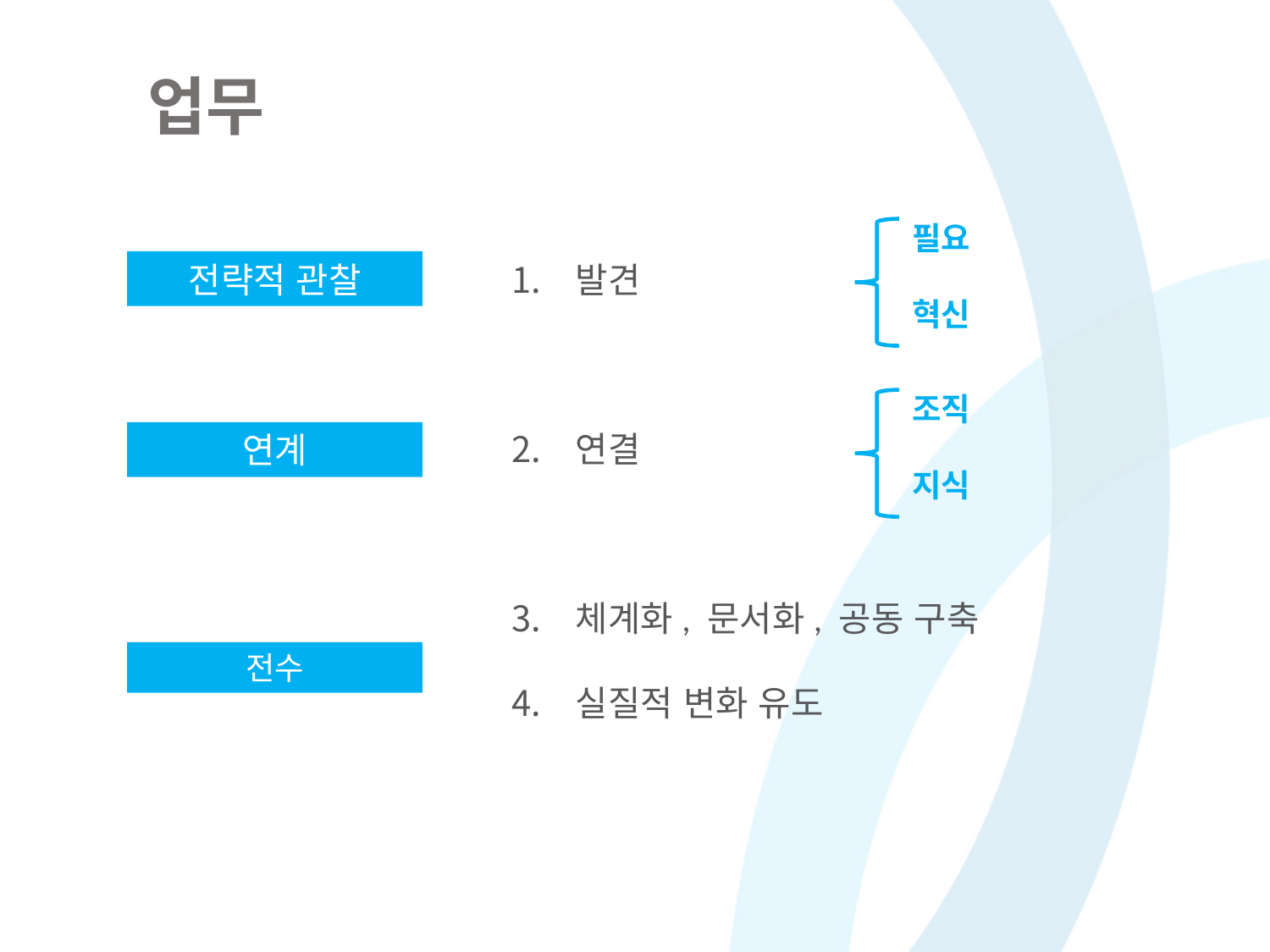

업무
필요

혁신

전략적 관찰
발견

연결

체계화, 문서화, 공동 구축

실질적 변화 유도

조직

지식

연계
전수